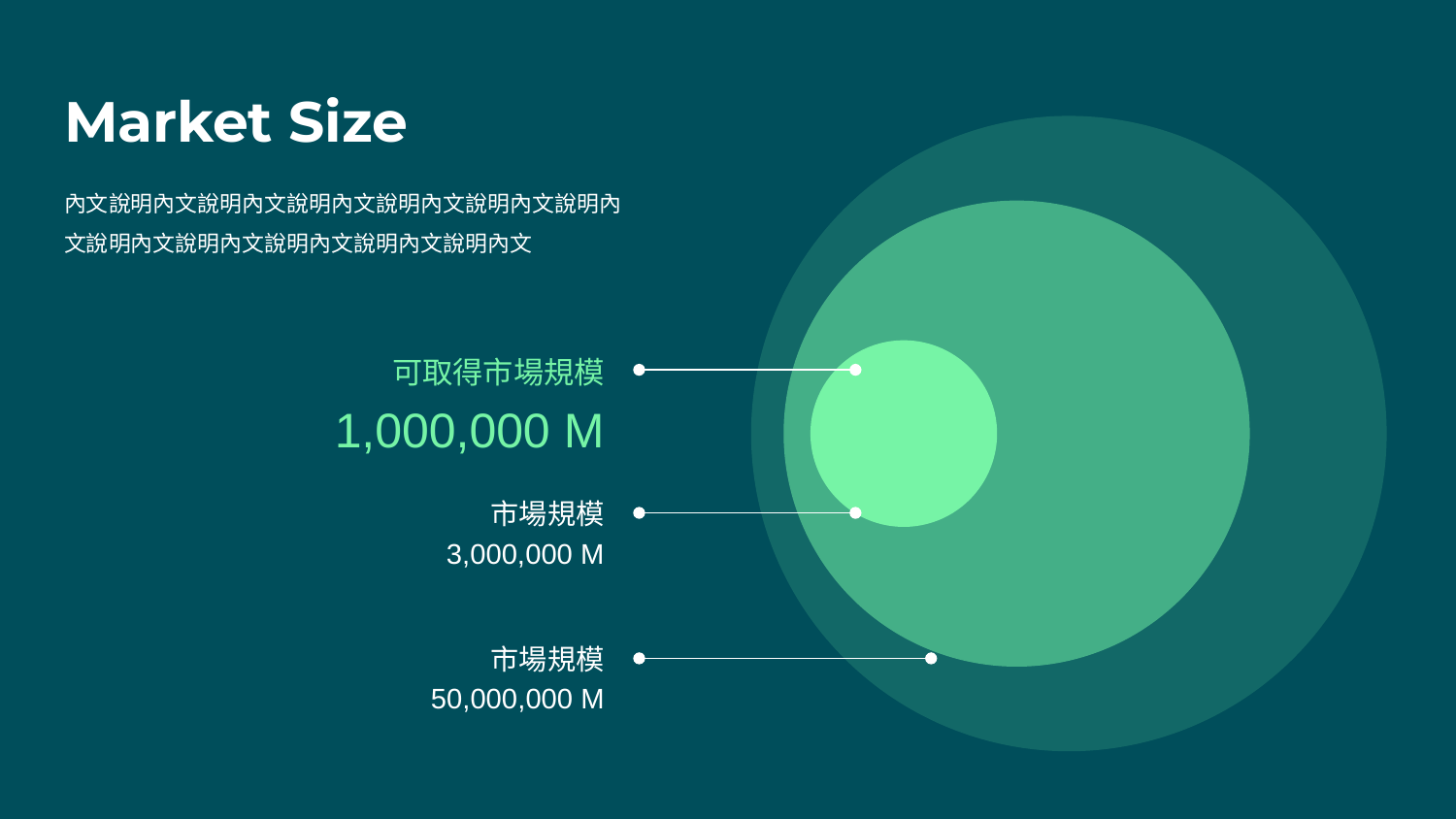

# Market Size

內文說明內文說明內文說明內文說明內文說明內文說明內文說明內文說明內文說明內文說明內文說明內文

可取得市場規模
1,000,000 M

市場規模
3,000,000 M
市場規模
50,000,000 M